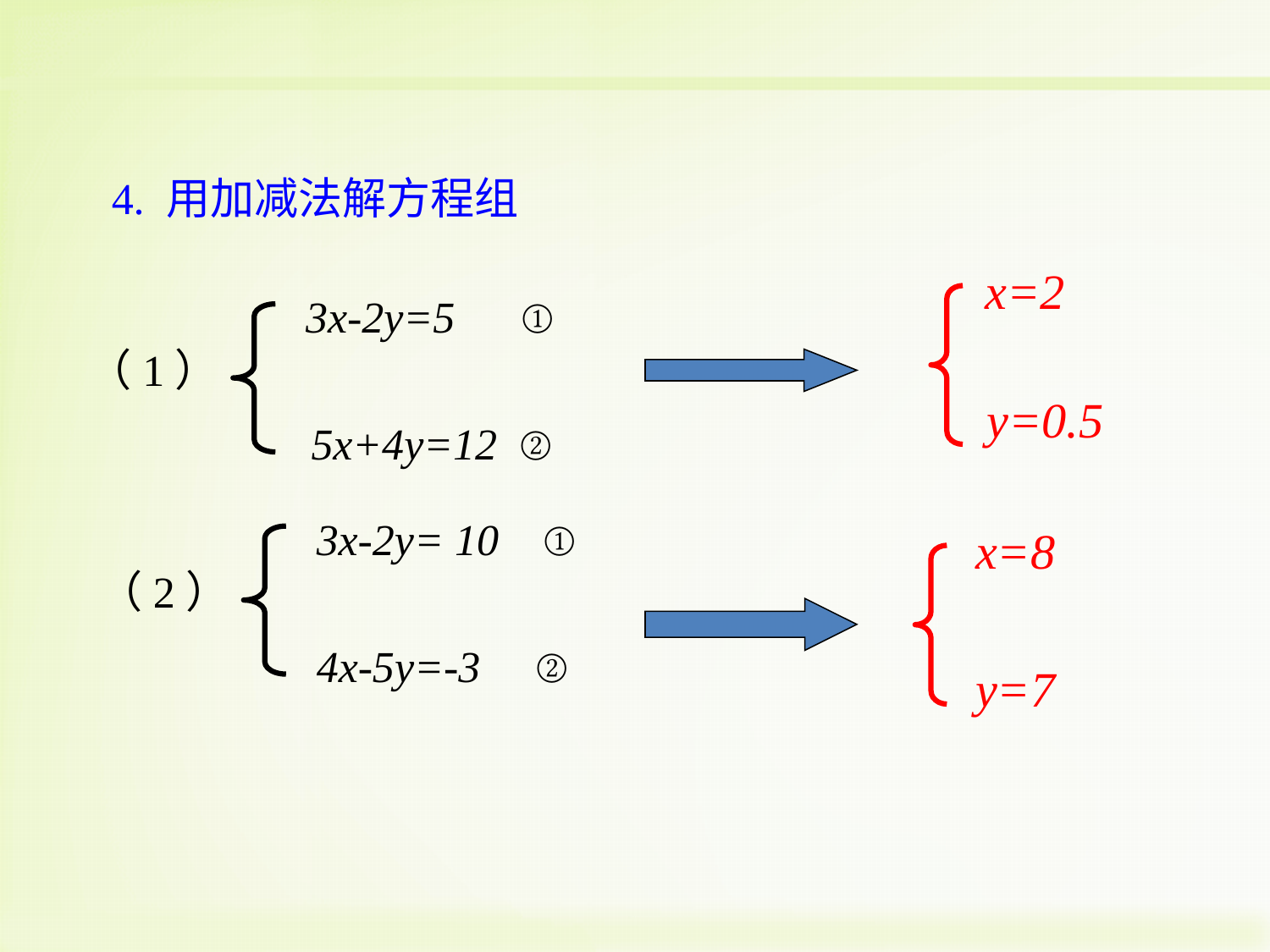

4. 用加减法解方程组
x=2

y=0.5
3x-2y=5      ①

（1）
5x+4y=12  ②
3x-2y= 10    ①

（2）
4x-5y=-3     ②
x=8

y=7